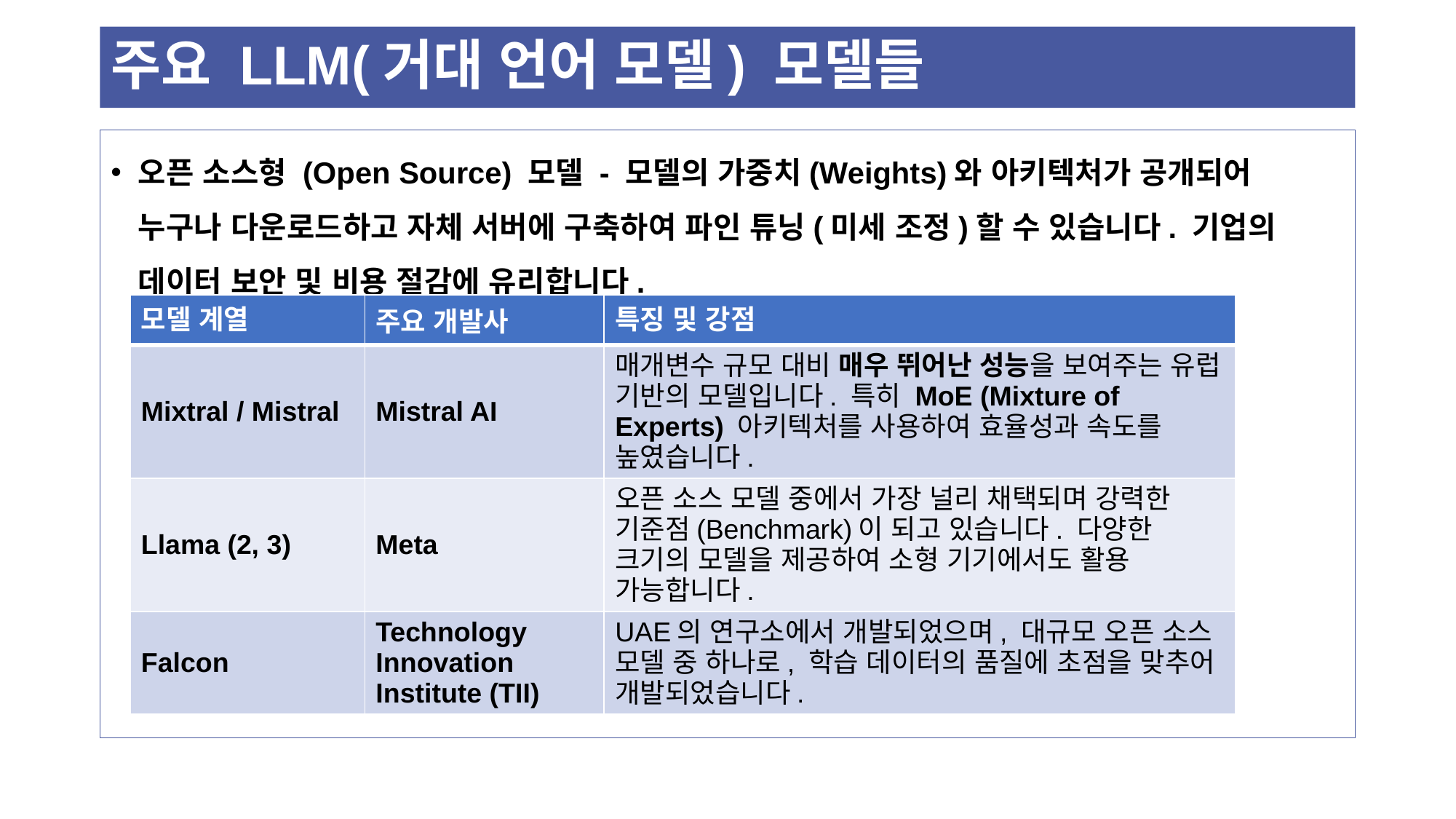

# 주요 LLM(거대 언어 모델) 모델들
오픈 소스형 (Open Source) 모델 - 모델의 가중치(Weights)와 아키텍처가 공개되어 누구나 다운로드하고 자체 서버에 구축하여 파인 튜닝(미세 조정)할 수 있습니다. 기업의 데이터 보안 및 비용 절감에 유리합니다.

| 모델 계열 | 주요 개발사 | 특징 및 강점 |
| --- | --- | --- |
| Mixtral / Mistral | Mistral AI | 매개변수 규모 대비 매우 뛰어난 성능을 보여주는 유럽 기반의 모델입니다. 특히 MoE (Mixture of Experts) 아키텍처를 사용하여 효율성과 속도를 높였습니다. |
| Llama (2, 3) | Meta | 오픈 소스 모델 중에서 가장 널리 채택되며 강력한 기준점(Benchmark)이 되고 있습니다. 다양한 크기의 모델을 제공하여 소형 기기에서도 활용 가능합니다. |
| Falcon | Technology Innovation Institute (TII) | UAE의 연구소에서 개발되었으며, 대규모 오픈 소스 모델 중 하나로, 학습 데이터의 품질에 초점을 맞추어 개발되었습니다. |